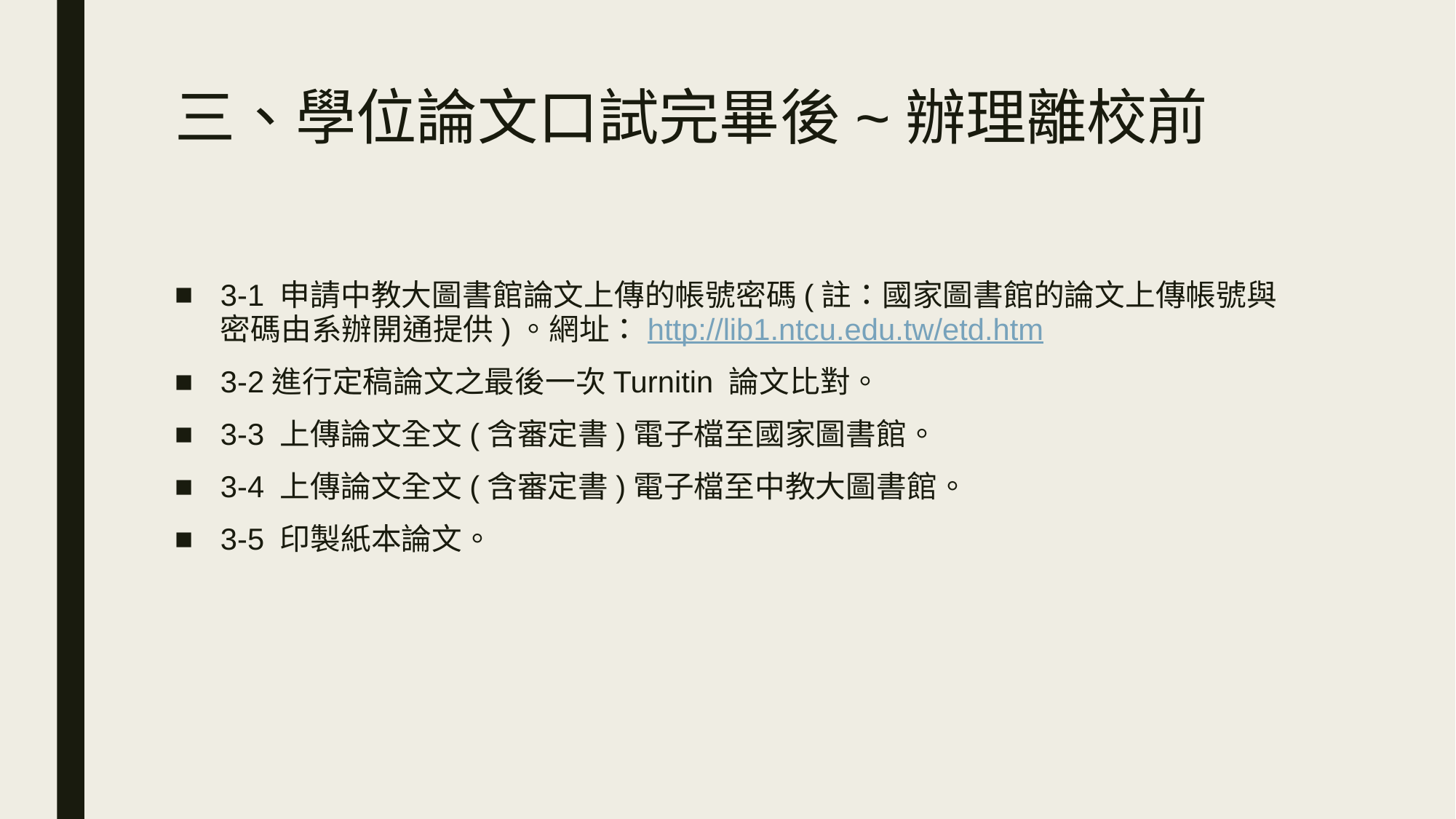

# 三、學位論文口試完畢後~辦理離校前
3-1 申請中教大圖書館論文上傳的帳號密碼(註：國家圖書館的論文上傳帳號與密碼由系辦開通提供)。網址：http://lib1.ntcu.edu.tw/etd.htm
3-2進行定稿論文之最後一次Turnitin 論文比對。
3-3 上傳論文全文(含審定書)電子檔至國家圖書館。
3-4 上傳論文全文(含審定書)電子檔至中教大圖書館。
3-5 印製紙本論文。